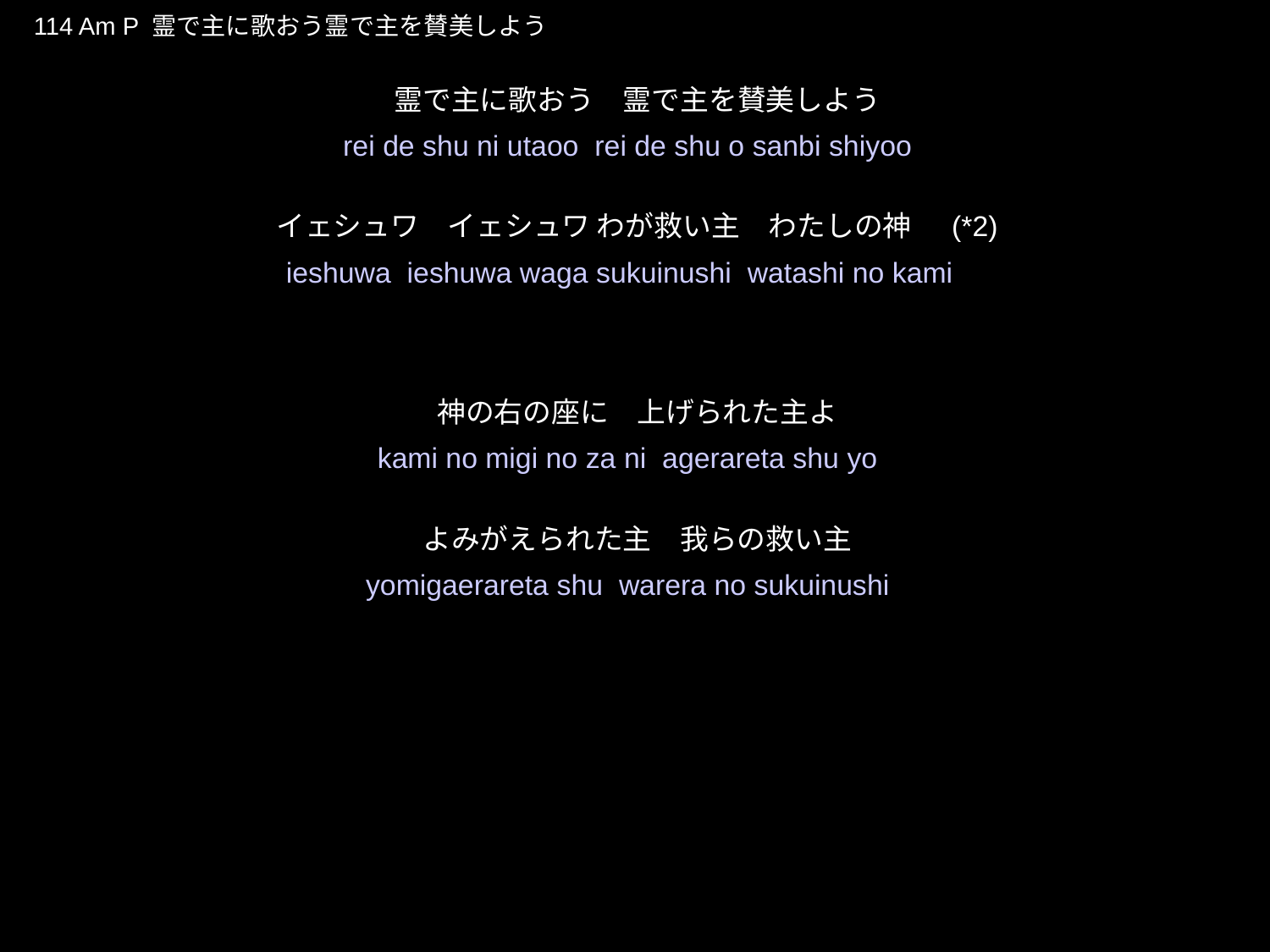

れいでしゅにうたおう
★P
114 Am P 霊で主に歌おう霊で主を賛美しよう
霊で主に歌おう　霊で主を賛美しよう
イェシュワ　イェシュワ わが救い主　わたしの神　(*2)
神の右の座に　上げられた主よ
よみがえられた主　我らの救い主
★３
rei de shu ni utaoo  rei de shu o sanbi shiyoo
ieshuwa  ieshuwa waga sukuinushi  watashi no kami
kami no migi no za ni  agerareta shu yo
yomigaerareta shu  warera no sukuinushi